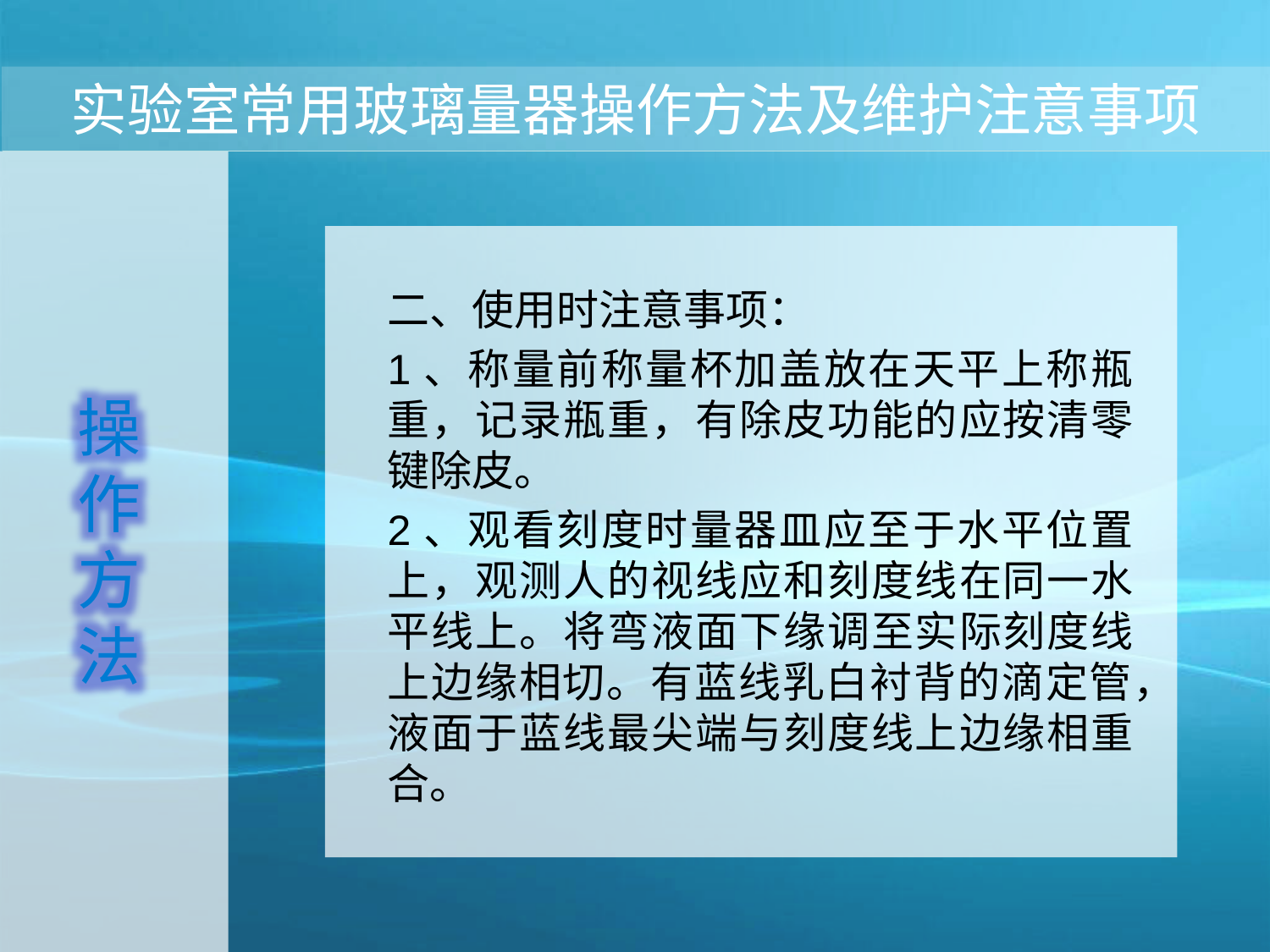

# 实验室常用玻璃量器操作方法及维护注意事项

二、使用时注意事项：
1、称量前称量杯加盖放在天平上称瓶重，记录瓶重，有除皮功能的应按清零键除皮。
2、观看刻度时量器皿应至于水平位置上，观测人的视线应和刻度线在同一水平线上。将弯液面下缘调至实际刻度线上边缘相切。有蓝线乳白衬背的滴定管，液面于蓝线最尖端与刻度线上边缘相重合。
操作方法